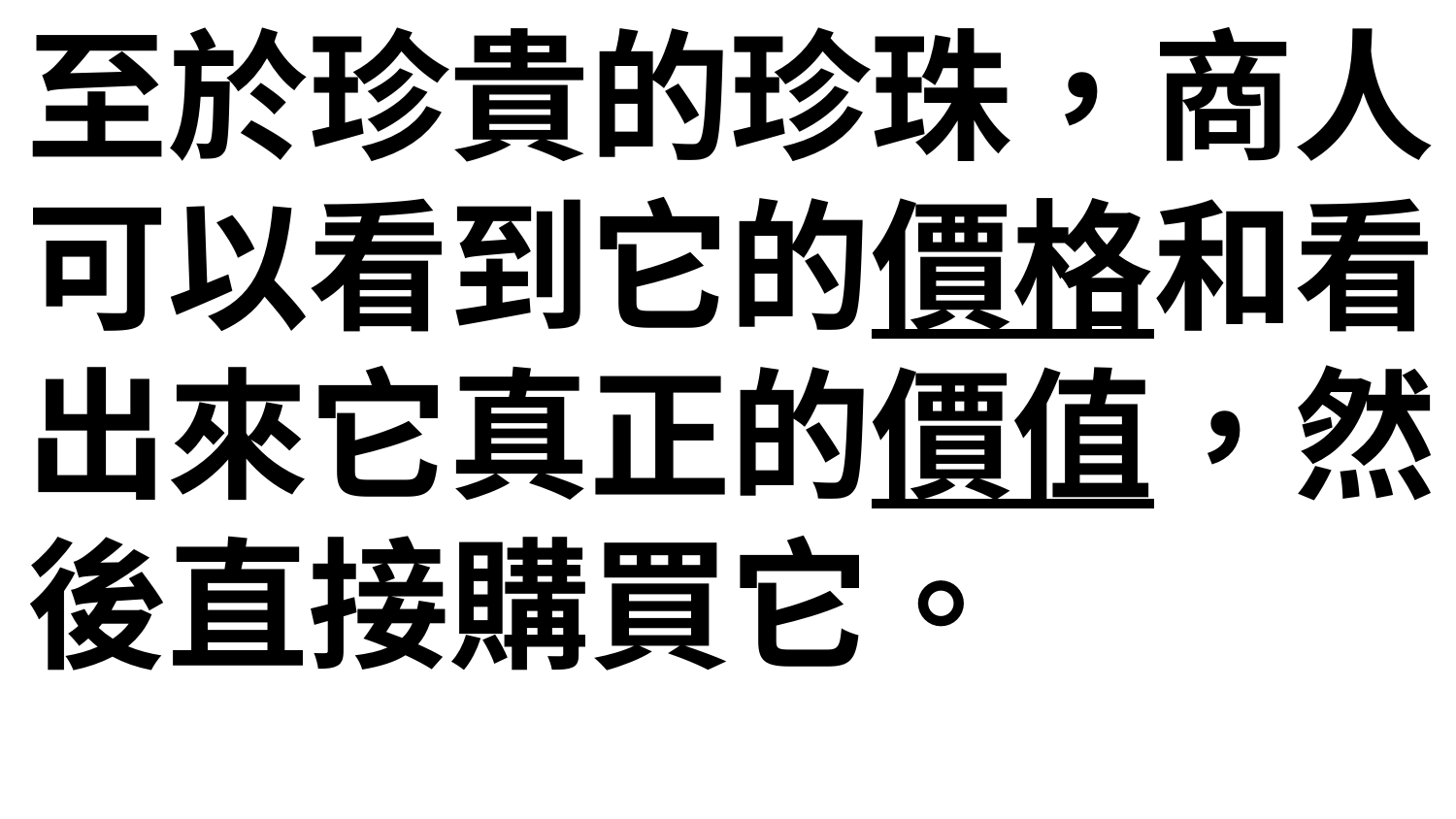

至於珍貴的珍珠，商人可以看到它的價格和看出來它真正的價值，然後直接購買它。